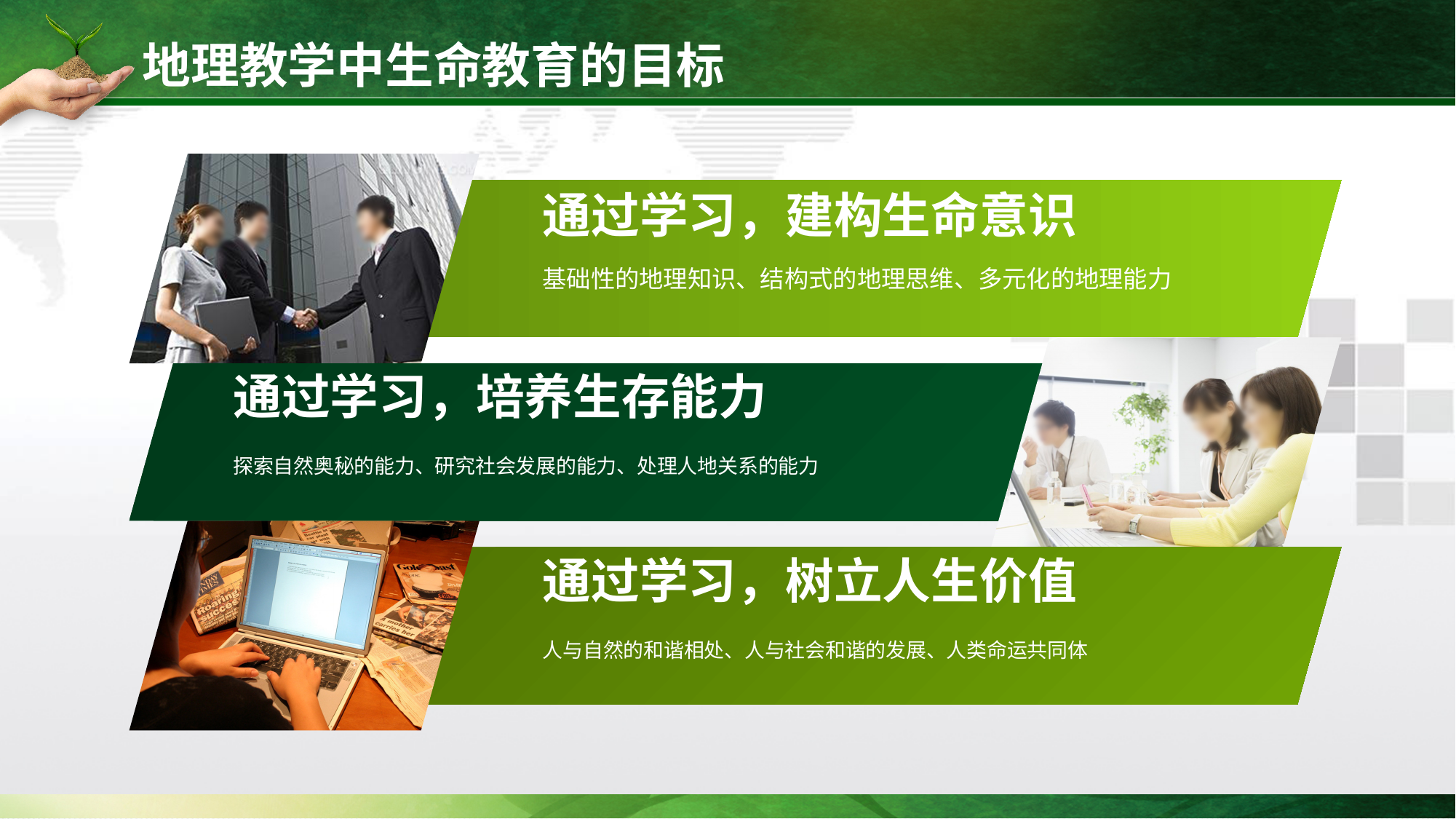

地理教学中生命教育的目标

通过学习，建构生命意识
基础性的地理知识、结构式的地理思维、多元化的地理能力

通过学习，培养生存能力
探索自然奥秘的能力、研究社会发展的能力、处理人地关系的能力

通过学习，树立人生价值
人与自然的和谐相处、人与社会和谐的发展、人类命运共同体